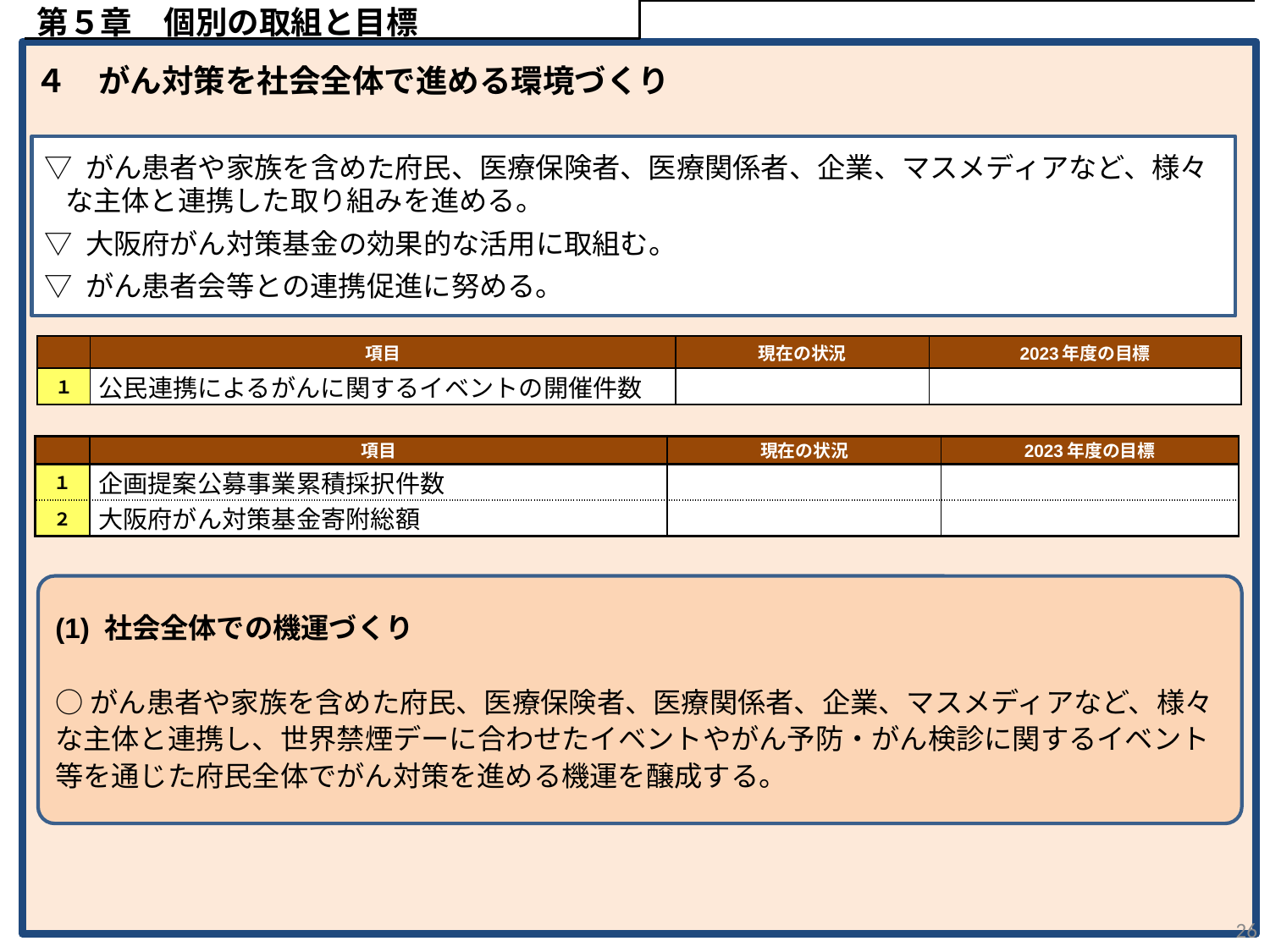

第５章　個別の取組と目標

４　がん対策を社会全体で進める環境づくり

▽ がん患者や家族を含めた府民、医療保険者、医療関係者、企業、マスメディアなど、様々な主体と連携した取り組みを進める。

▽ 大阪府がん対策基金の効果的な活用に取組む。

▽ がん患者会等との連携促進に努める。
|  | 項目 | 現在の状況 | 2023年度の目標 |
| --- | --- | --- | --- |
| １ | 公民連携によるがんに関するイベントの開催件数 |  |  |
|  | 項目 | 現在の状況 | 2023年度の目標 |
| --- | --- | --- | --- |
| １ | 企画提案公募事業累積採択件数 |  |  |
| ２ | 大阪府がん対策基金寄附総額 |  |  |

(1) 社会全体での機運づくり

○がん患者や家族を含めた府民、医療保険者、医療関係者、企業、マスメディアなど、様々な主体と連携し、世界禁煙デーに合わせたイベントやがん予防・がん検診に関するイベント等を通じた府民全体でがん対策を進める機運を醸成する。

26